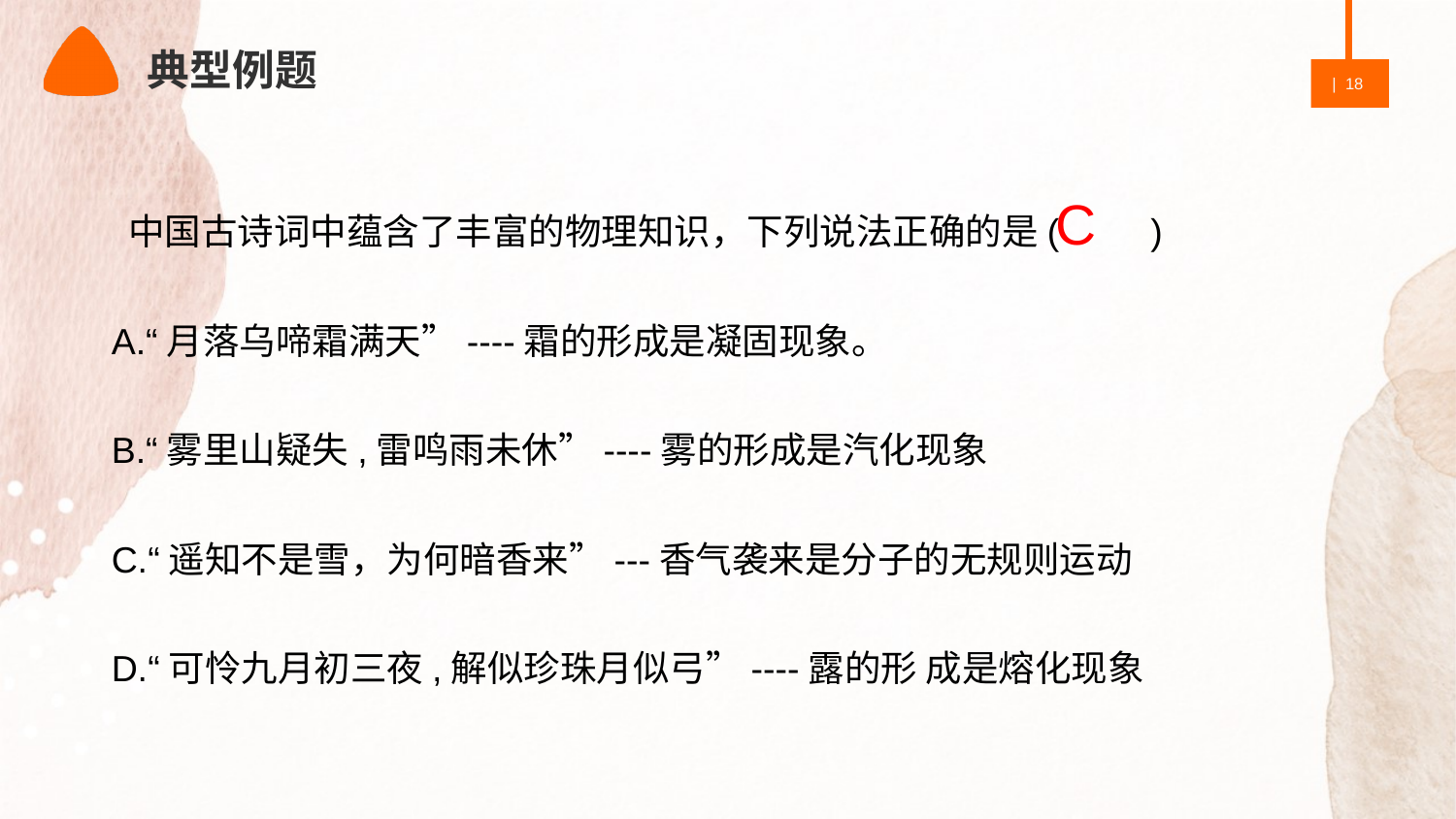

典型例题
 中国古诗词中蕴含了丰富的物理知识，下列说法正确的是(         )
A.“月落乌啼霜满天”----霜的形成是凝固现象。
B.“雾里山疑失,雷鸣雨未休”----雾的形成是汽化现象
C.“遥知不是雪，为何暗香来”---香气袭来是分子的无规则运动
D.“可怜九月初三夜,解似珍珠月似弓”----露的形 成是熔化现象
C